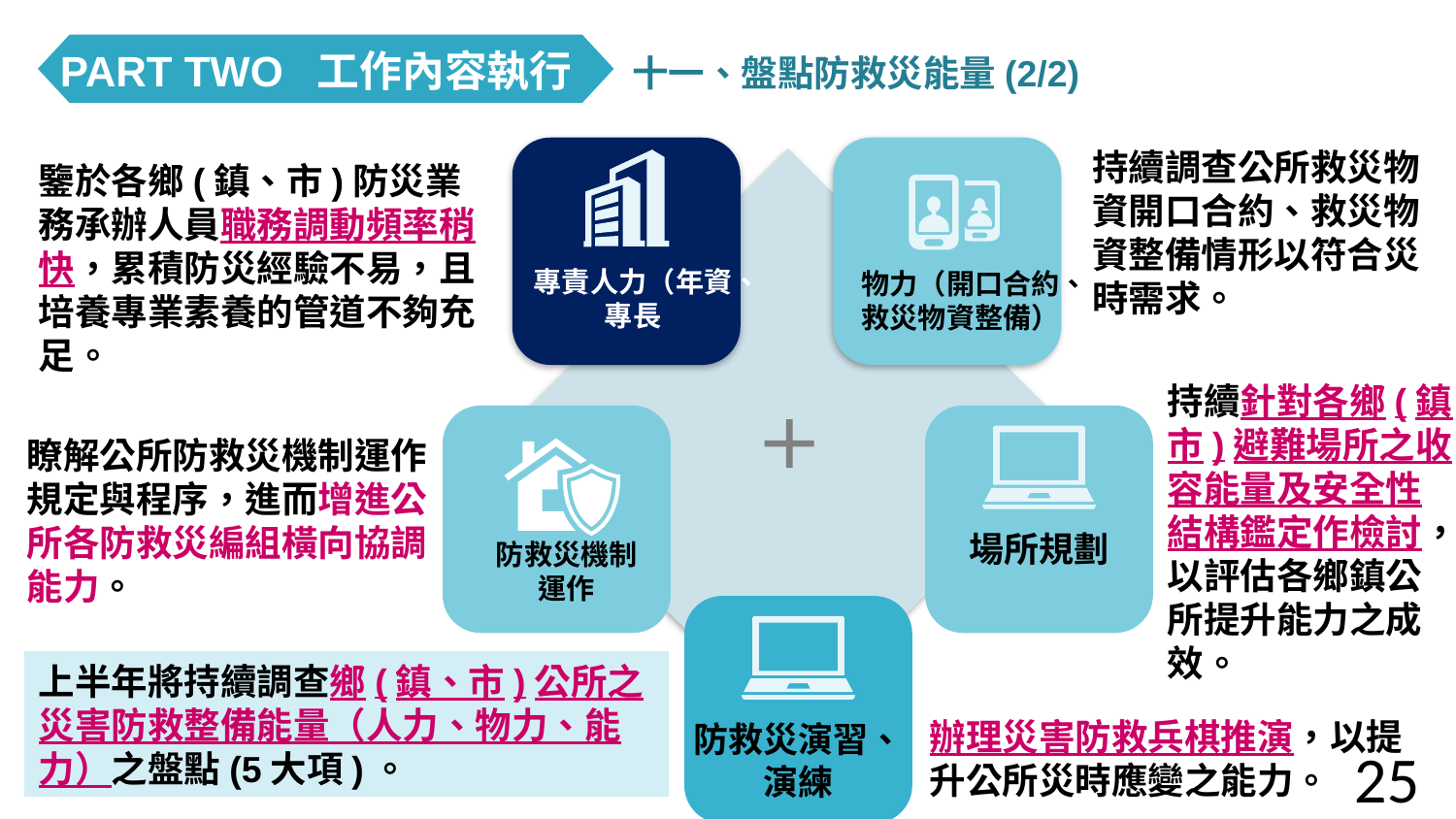

十一、盤點防救災能量(2/2)

PART TWO  工作內容執行

持續調查公所救災物資開口合約、救災物資整備情形以符合災時需求。

專責人力（年資、專長
鑒於各鄉(鎮、市)防災業務承辦人員職務調動頻率稍快，累積防災經驗不易，且培養專業素養的管道不夠充足。

物力（開口合約、救災物資整備）
持續針對各鄉(鎮、市)避難場所之收容能量及安全性結構鑑定作檢討，以評估各鄉鎮公所提升能力之成效。

瞭解公所防救災機制運作規定與程序，進而增進公所各防救災編組橫向協調能力。

場所規劃

防救災機制
運作

防救災演習、演練
上半年將持續調查鄉(鎮、市)公所之災害防救整備能量（人力、物力、能力）之盤點(5大項)。
辦理災害防救兵棋推演，以提升公所災時應變之能力。
25